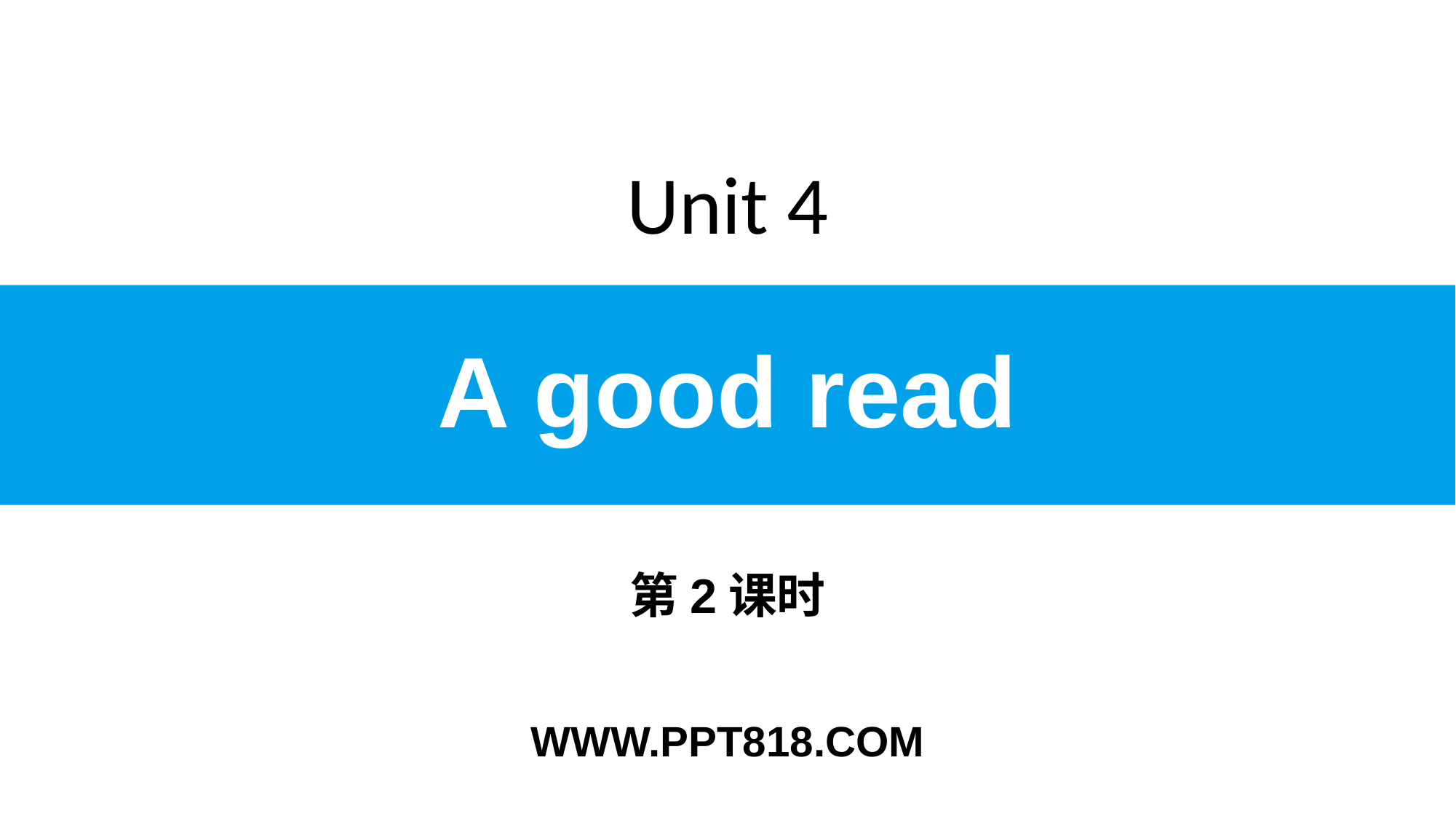

Unit 4
# A good read
第2课时
WWW.PPT818.COM